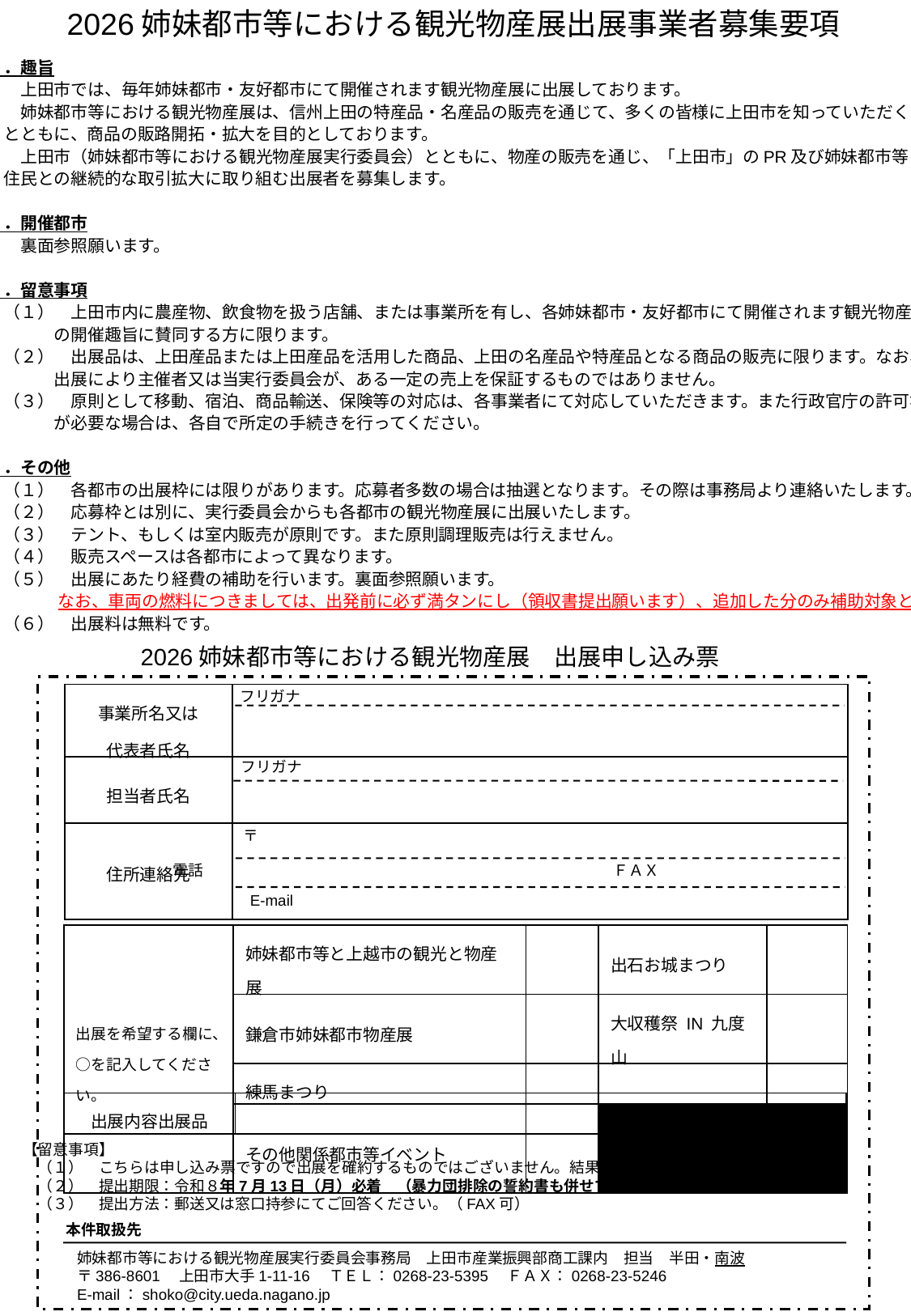

2026姉妹都市等における観光物産展出展事業者募集要項
１．趣旨
　　上田市では、毎年姉妹都市・友好都市にて開催されます観光物産展に出展しております。
　　姉妹都市等における観光物産展は、信州上田の特産品・名産品の販売を通じて、多くの皆様に上田市を知っていただく
　とともに、商品の販路開拓・拡大を目的としております。
　　上田市（姉妹都市等における観光物産展実行委員会）とともに、物産の販売を通じ、「上田市」のPR及び姉妹都市等
　住民との継続的な取引拡大に取り組む出展者を募集します。

２．開催都市
　　裏面参照願います。

３．留意事項
　（１）　上田市内に農産物、飲食物を扱う店舗、または事業所を有し、各姉妹都市・友好都市にて開催されます観光物産展
　　　　の開催趣旨に賛同する方に限ります。
　（２）　出展品は、上田産品または上田産品を活用した商品、上田の名産品や特産品となる商品の販売に限ります。なお、
　　　　出展により主催者又は当実行委員会が、ある一定の売上を保証するものではありません。
　（３）　原則として移動、宿泊、商品輸送、保険等の対応は、各事業者にて対応していただきます。また行政官庁の許可など
　　　　が必要な場合は、各自で所定の手続きを行ってください。

４．その他
　（１）　各都市の出展枠には限りがあります。応募者多数の場合は抽選となります。その際は事務局より連絡いたします。
　（２）　応募枠とは別に、実行委員会からも各都市の観光物産展に出展いたします。
　（３）　テント、もしくは室内販売が原則です。また原則調理販売は行えません。
　（４）　販売スペースは各都市によって異なります。
　（５）　出展にあたり経費の補助を行います。裏面参照願います。
　　　　 なお、車両の燃料につきましては、出発前に必ず満タンにし（領収書提出願います）、追加した分のみ補助対象とします。
　（６）　出展料は無料です。
2026姉妹都市等における観光物産展　出展申し込み票

フリガナ
| 事業所名又は 代表者氏名 |  |
| --- | --- |
| 担当者氏名 |  |
| 住所連絡先 |  |

フリガナ

〒
電話　　　　　　　　　　　　　　　　　　　　　　　　　　　ＦＡＸ

E-mail

| 出展を希望する欄に、○を記入してください。 | 姉妹都市等と上越市の観光と物産展 |  | 出石お城まつり |  |
| --- | --- | --- | --- | --- |
|  | 鎌倉市姉妹都市物産展 |  | 大収穫祭 IN 九度山 |  |
|  | 練馬まつり |  |  |  |
|  | その他関係都市等イベント |  |  |  |
| 出展内容出展品 |  |
| --- | --- |
【留意事項】
　（１）　こちらは申し込み票ですので出展を確約するものではございません。結果は後日連絡いたします。
　（２）　提出期限：令和８年7月13日（月）必着　（暴力団排除の誓約書も併せてご提出ください）
　（３）　提出方法：郵送又は窓口持参にてご回答ください。（FAX可）
本件取扱先

姉妹都市等における観光物産展実行委員会事務局　上田市産業振興部商工課内　担当　半田・南波
〒386-8601　上田市大手1-11-16　ＴＥＬ：0268-23-5395　ＦＡＸ：0268-23-5246
E-mail：shoko@city.ueda.nagano.jp